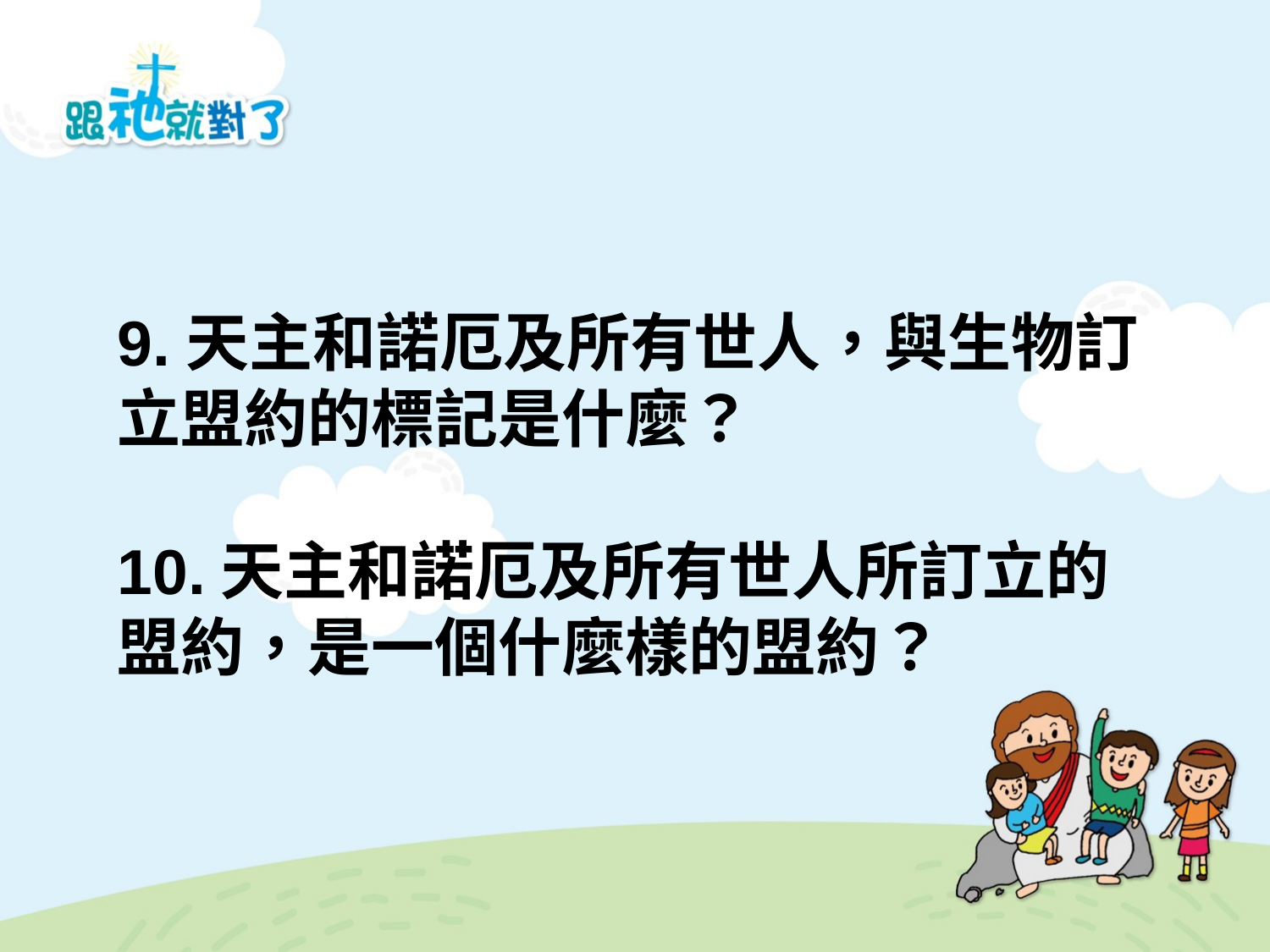

9.天主和諾厄及所有世人，與生物訂立盟約的標記是什麼？

10.天主和諾厄及所有世人所訂立的盟約，是一個什麼樣的盟約？